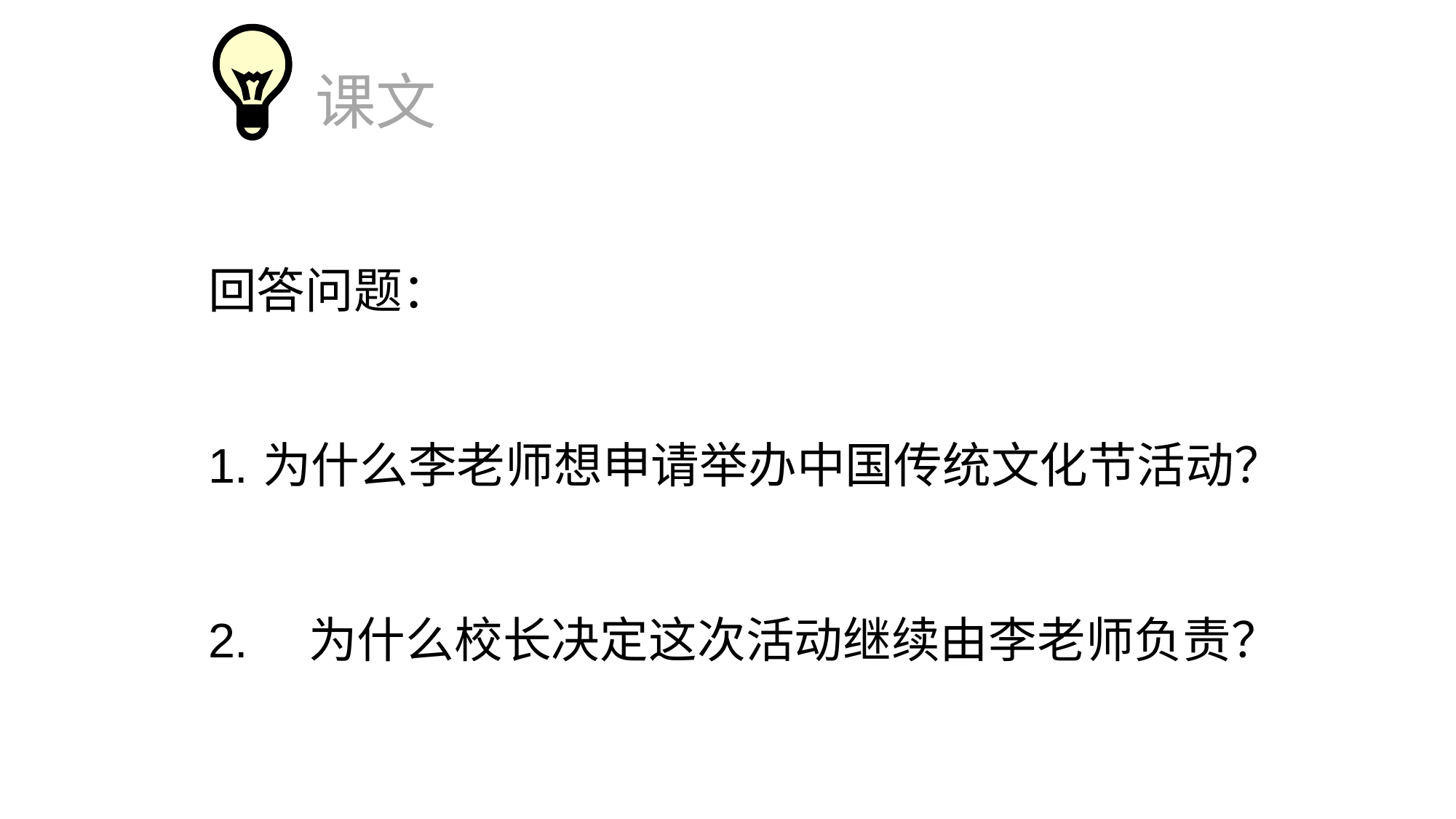

课文
回答问题：

为什么李老师想申请举办中国传统文化节活动？

2.　为什么校长决定这次活动继续由李老师负责？